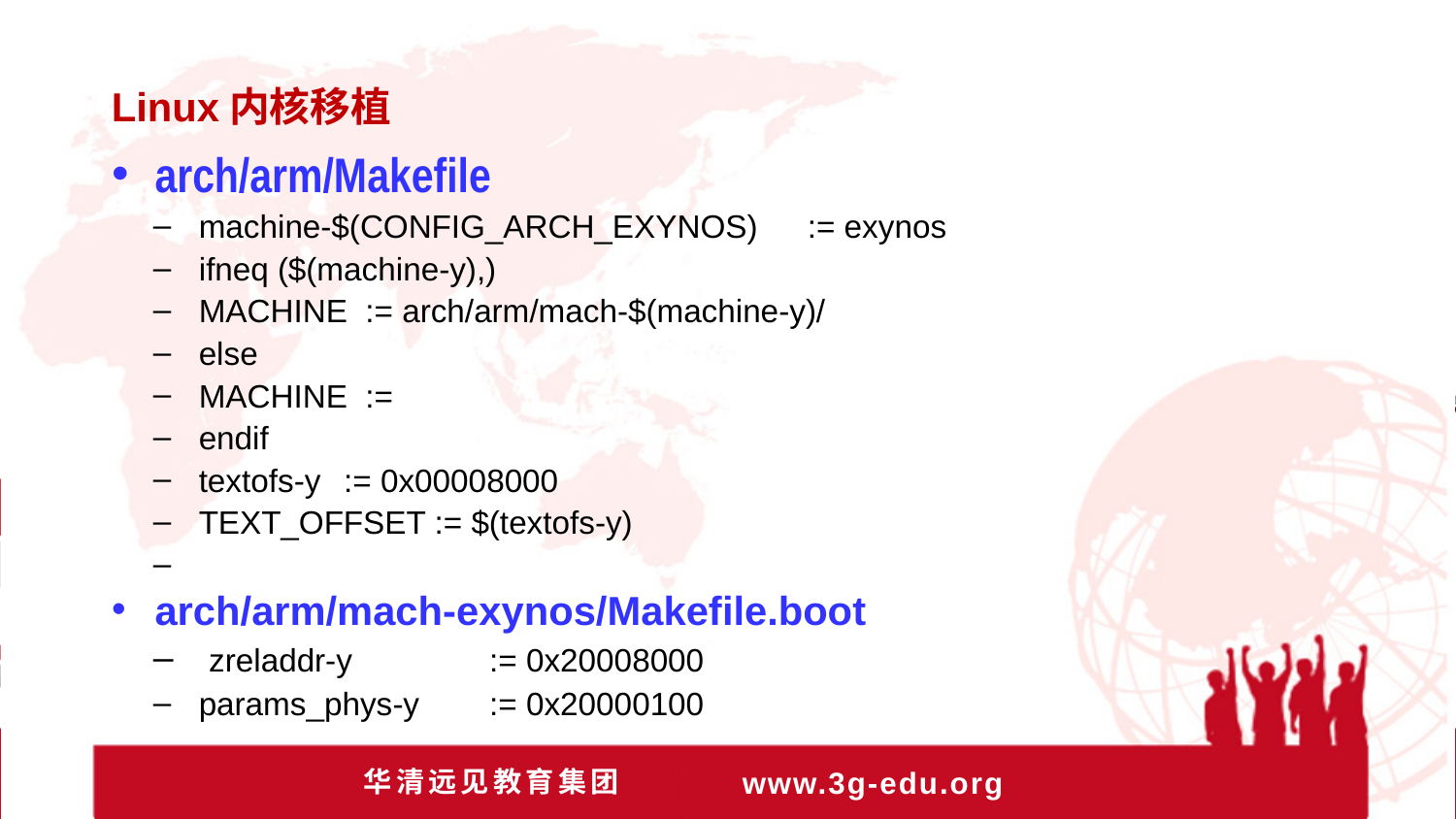

Linux内核移植
arch/arm/Makefile
machine-$(CONFIG_ARCH_EXYNOS)	   := exynos
ifneq ($(machine-y),)‏
MACHINE  := arch/arm/mach-$(machine-y)/
else
MACHINE  :=
endif
textofs-y	:= 0x00008000
TEXT_OFFSET := $(textofs-y)
‏
arch/arm/mach-exynos/Makefile.boot
 zreladdr-y	:= 0x20008000
params_phys-y	:= 0x20000100